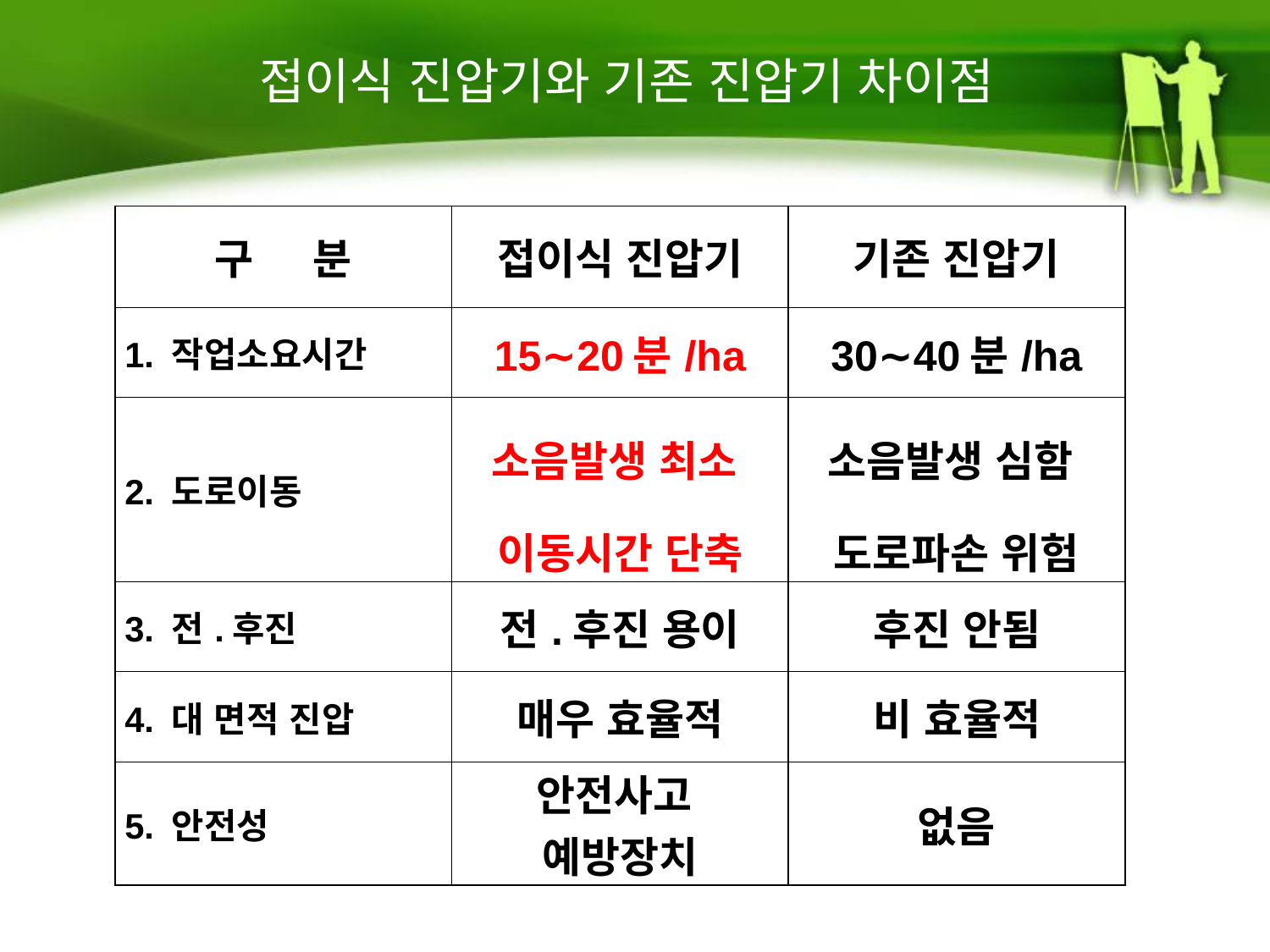

# 접이식 진압기와 기존 진압기 차이점
| 구 분 | 접이식 진압기 | 기존 진압기 |
| --- | --- | --- |
| 1. 작업소요시간 | 15∼20분/ha | 30∼40분/ha |
| 2. 도로이동 | 소음발생 최소 이동시간 단축 | 소음발생 심함 도로파손 위험 |
| 3. 전.후진 | 전.후진 용이 | 후진 안됨 |
| 4. 대 면적 진압 | 매우 효율적 | 비 효율적 |
| 5. 안전성 | 안전사고 예방장치 | 없음 |